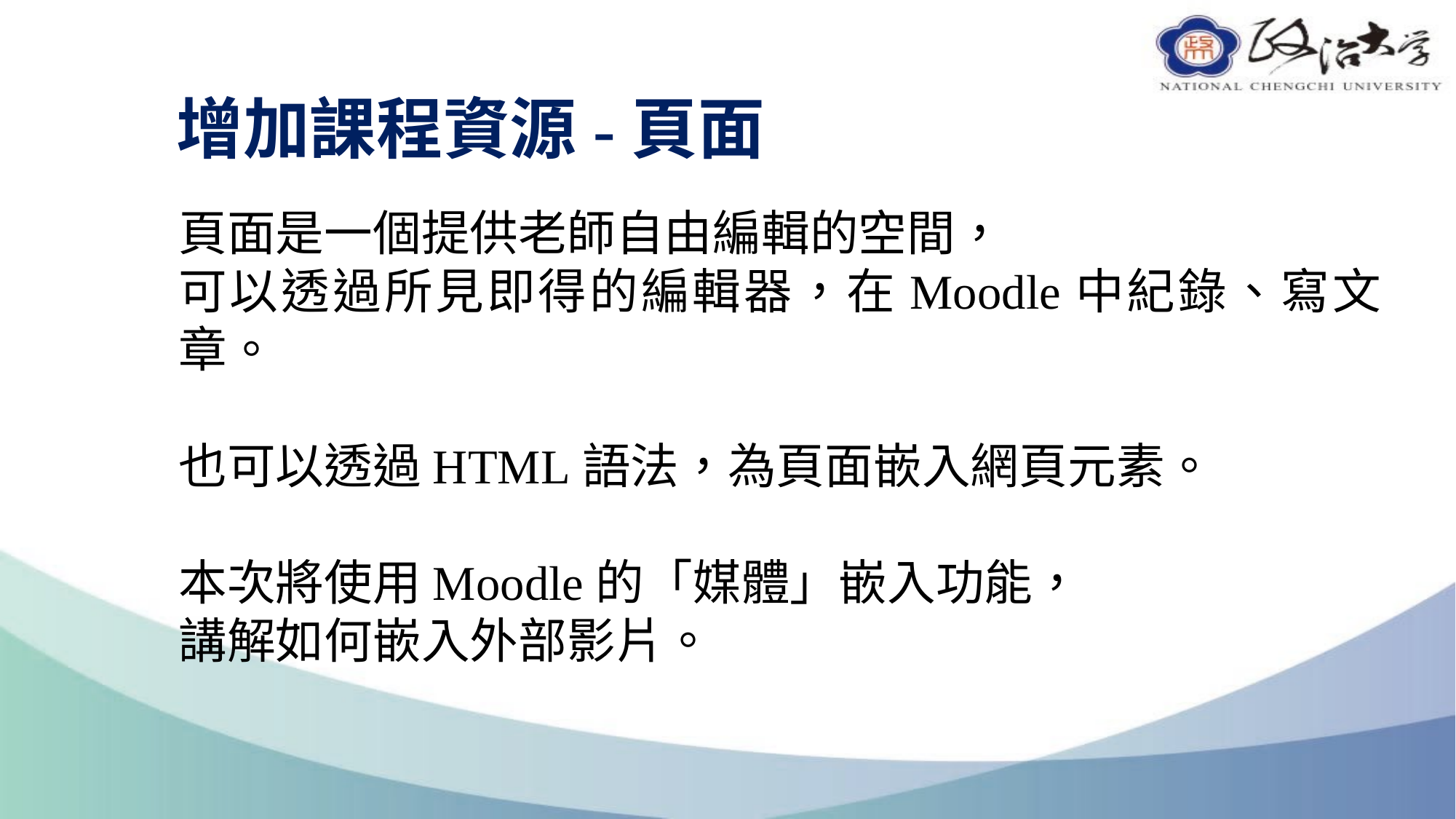

# 增加課程資源-頁面
頁面是一個提供老師自由編輯的空間，
可以透過所見即得的編輯器，在Moodle中紀錄、寫文章。

也可以透過HTML語法，為頁面嵌入網頁元素。

本次將使用Moodle的「媒體」嵌入功能，
講解如何嵌入外部影片。